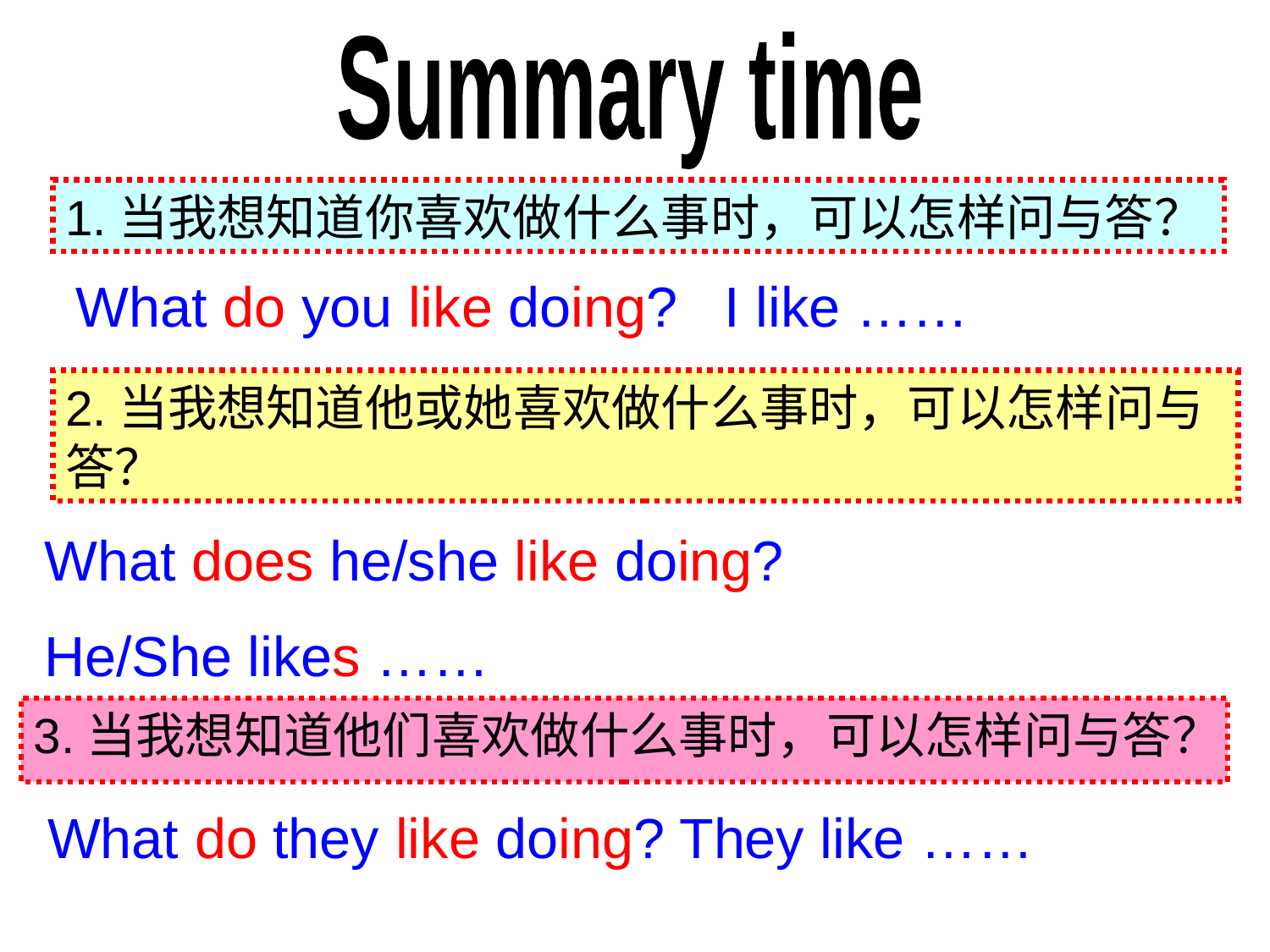

Summary time
1.当我想知道你喜欢做什么事时，可以怎样问与答？
What do you like doing?   I like ……
2.当我想知道他或她喜欢做什么事时，可以怎样问与答？
What does he/she like doing?
He/She likes ……

3.当我想知道他们喜欢做什么事时，可以怎样问与答？
What do they like doing? They like ……